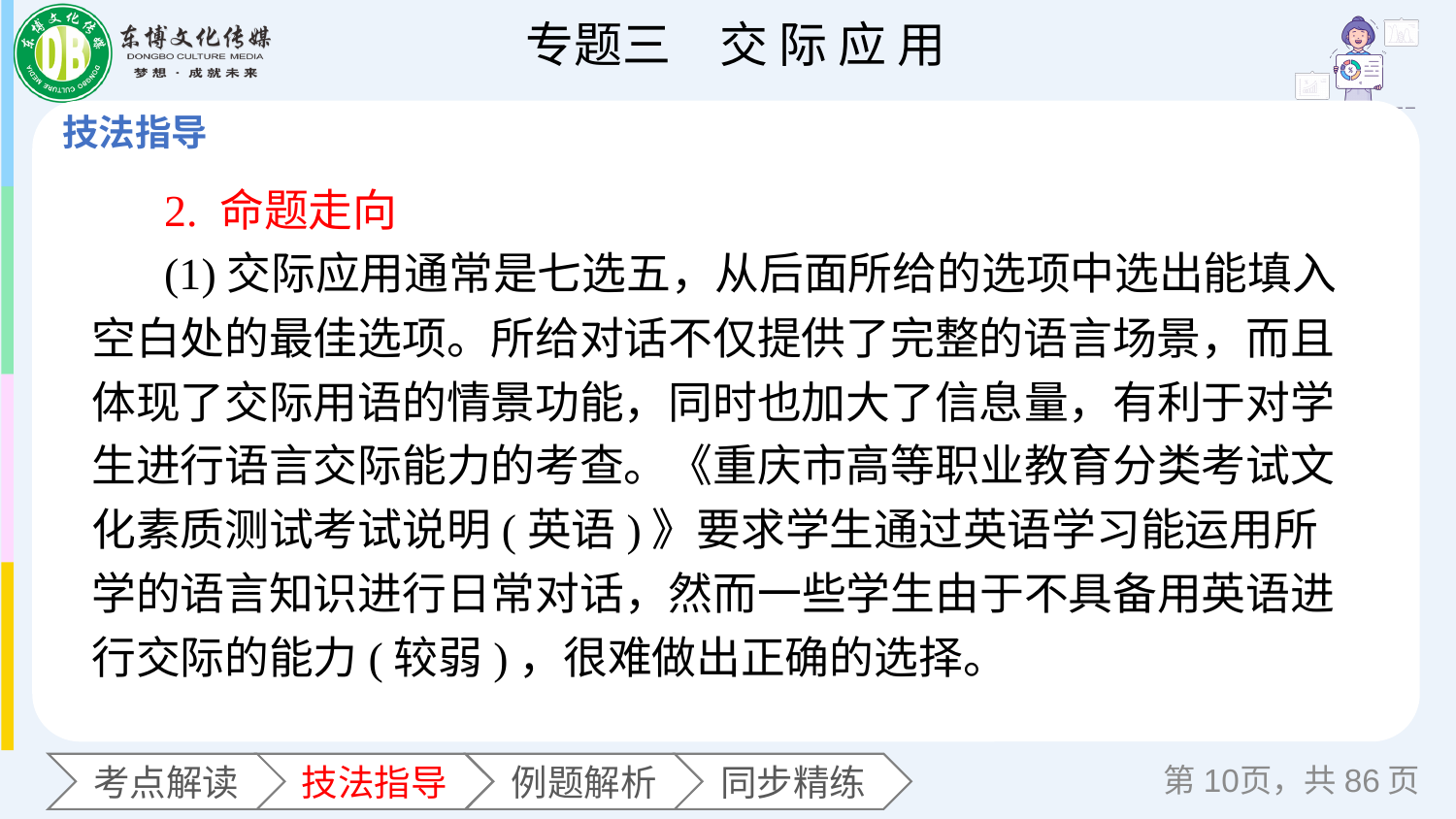

2. 命题走向
(1)交际应用通常是七选五，从后面所给的选项中选出能填入空白处的最佳选项。所给对话不仅提供了完整的语言场景，而且体现了交际用语的情景功能，同时也加大了信息量，有利于对学生进行语言交际能力的考查。《重庆市高等职业教育分类考试文化素质测试考试说明(英语)》要求学生通过英语学习能运用所学的语言知识进行日常对话，然而一些学生由于不具备用英语进行交际的能力(较弱)，很难做出正确的选择。
第10页，共86页